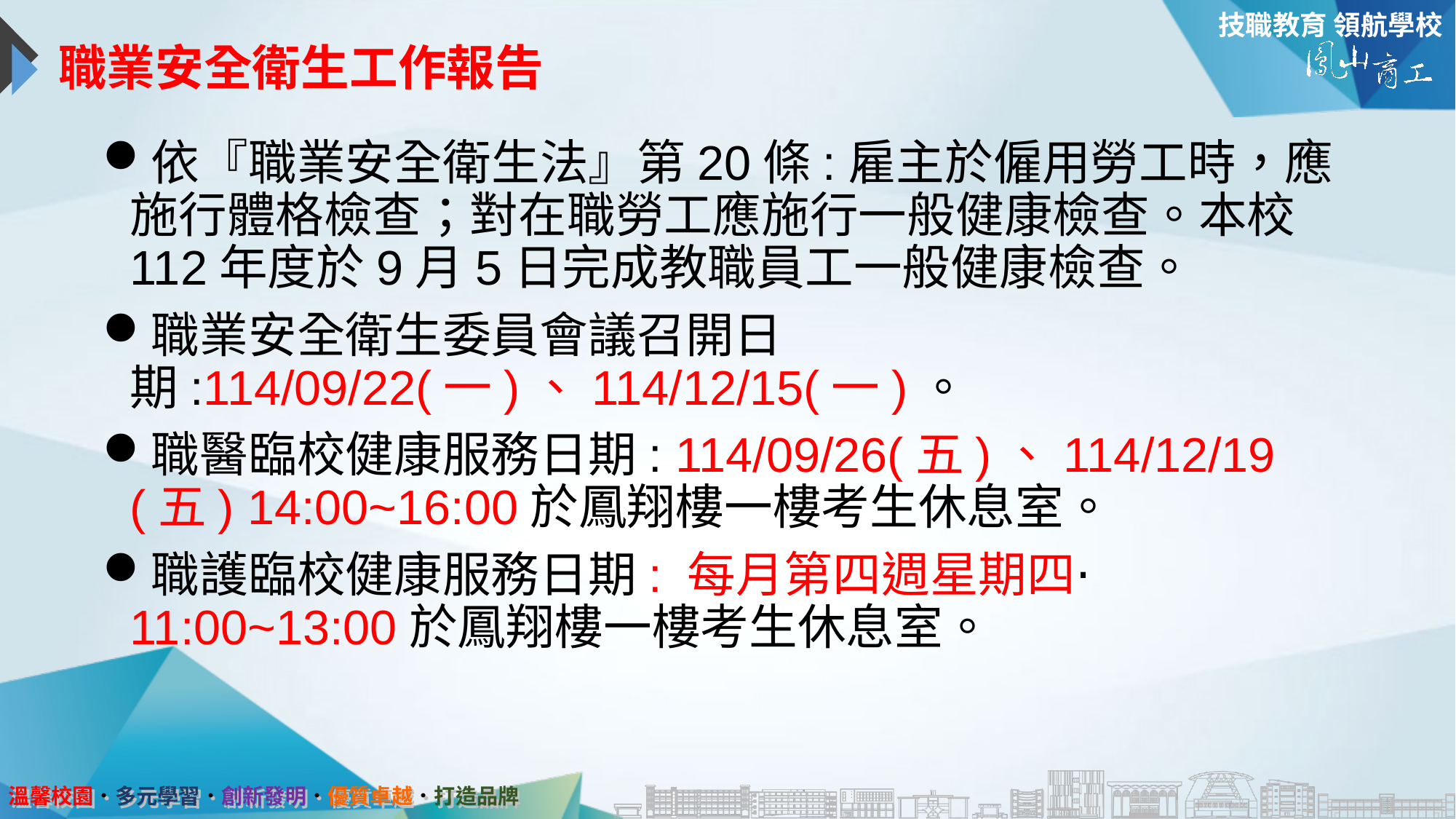

# 職業安全衛生工作報告
依『職業安全衛生法』第20條:雇主於僱用勞工時，應施行體格檢查；對在職勞工應施行一般健康檢查。本校112年度於9月5日完成教職員工一般健康檢查。
職業安全衛生委員會議召開日期:114/09/22(一)、114/12/15(一)。
職醫臨校健康服務日期: 114/09/26(五)、114/12/19(五) 14:00~16:00於鳳翔樓一樓考生休息室。
職護臨校健康服務日期: 每月第四週星期四⋅ 11:00~13:00於鳳翔樓一樓考生休息室。